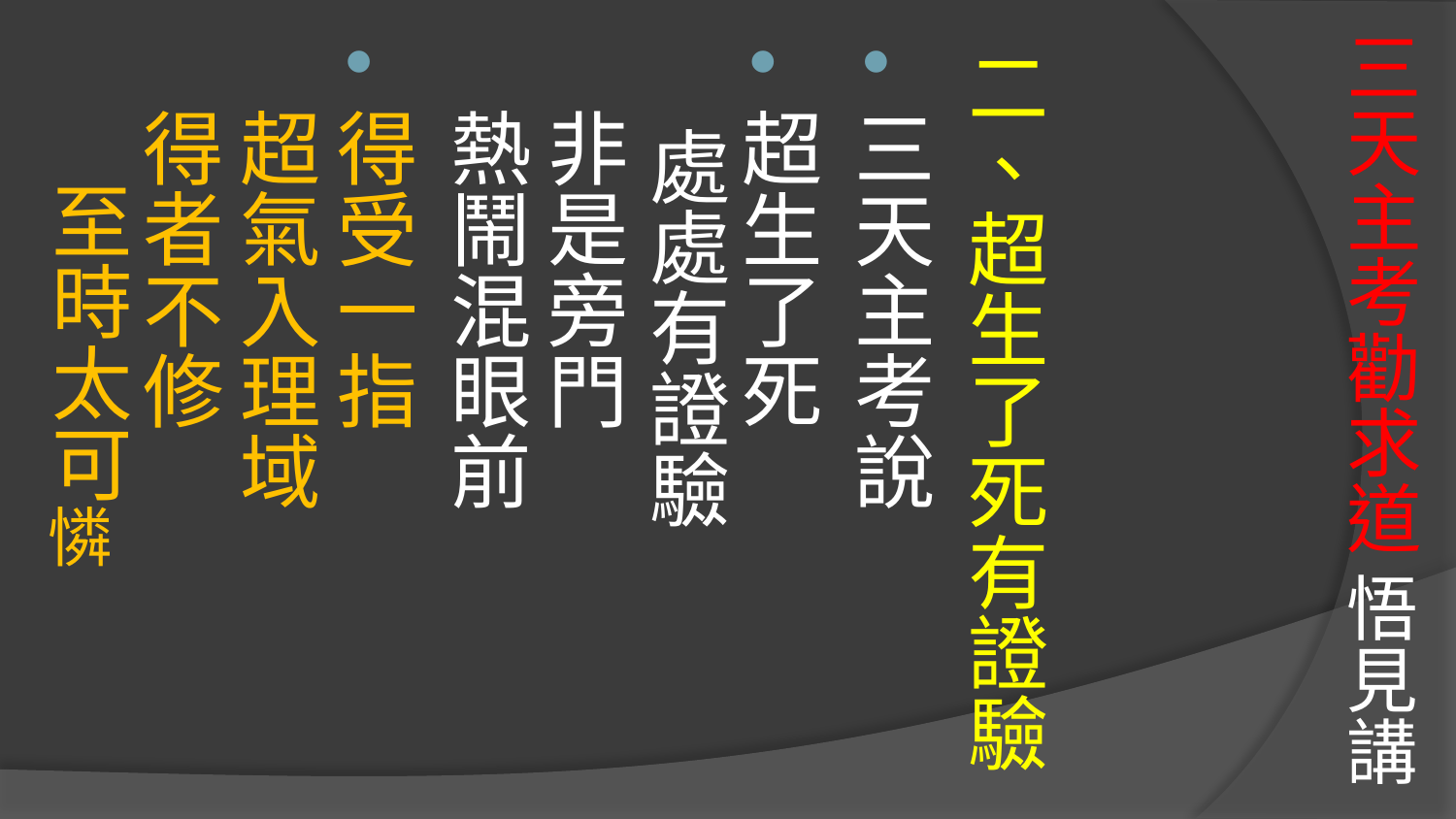

# 三天主考勸求道 悟見講
二、超生了死有證驗
三天主考說
超生了死                     處處有證驗
非是旁門                    熱鬧混眼前
得受一指                   超氣入理域
得者不修                        至時太可憐